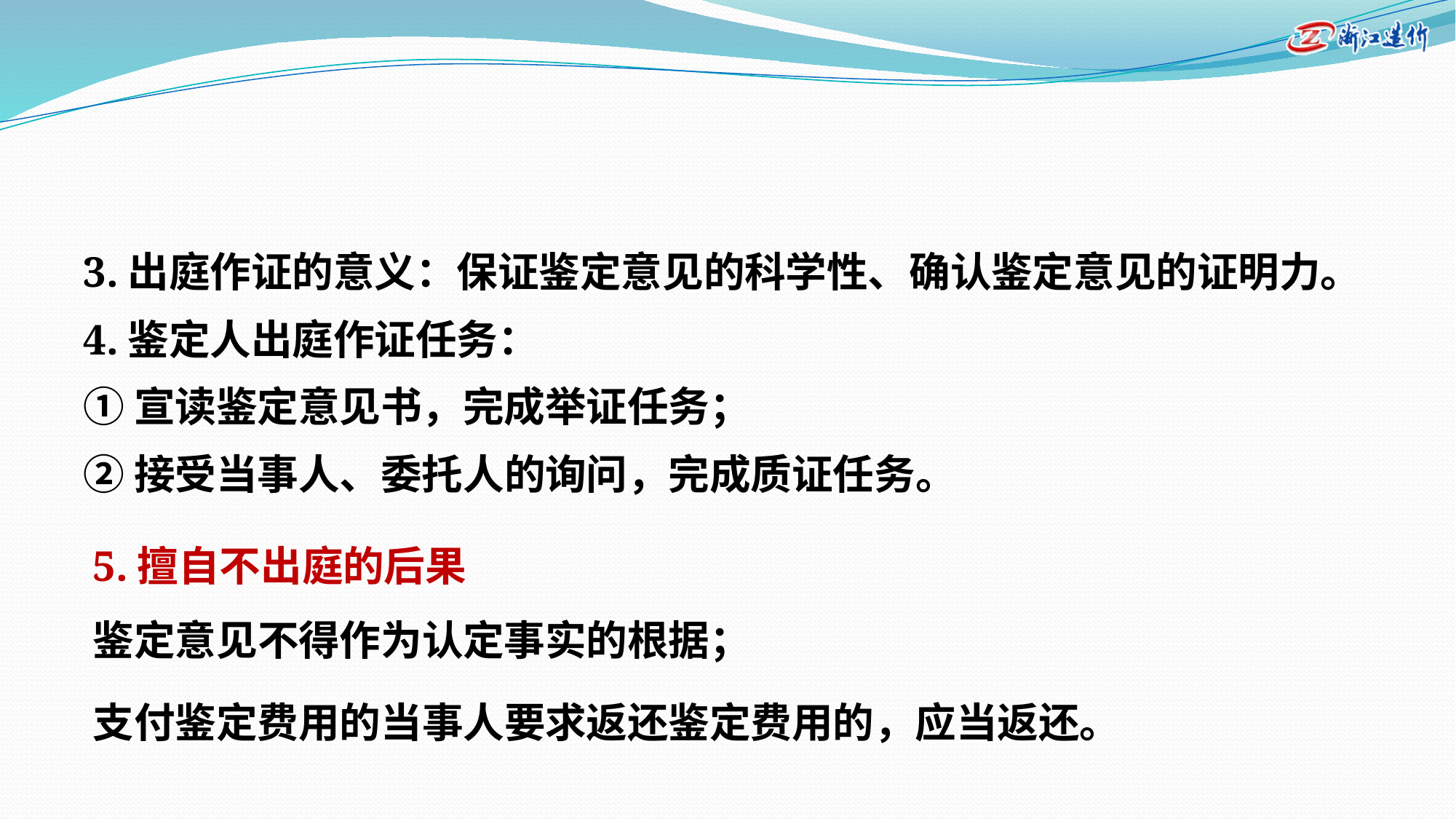

#
3.出庭作证的意义：保证鉴定意见的科学性、确认鉴定意见的证明力。
4.鉴定人出庭作证任务：
①宣读鉴定意见书，完成举证任务；
②接受当事人、委托人的询问，完成质证任务。
5.擅自不出庭的后果
鉴定意见不得作为认定事实的根据；
支付鉴定费用的当事人要求返还鉴定费用的，应当返还。